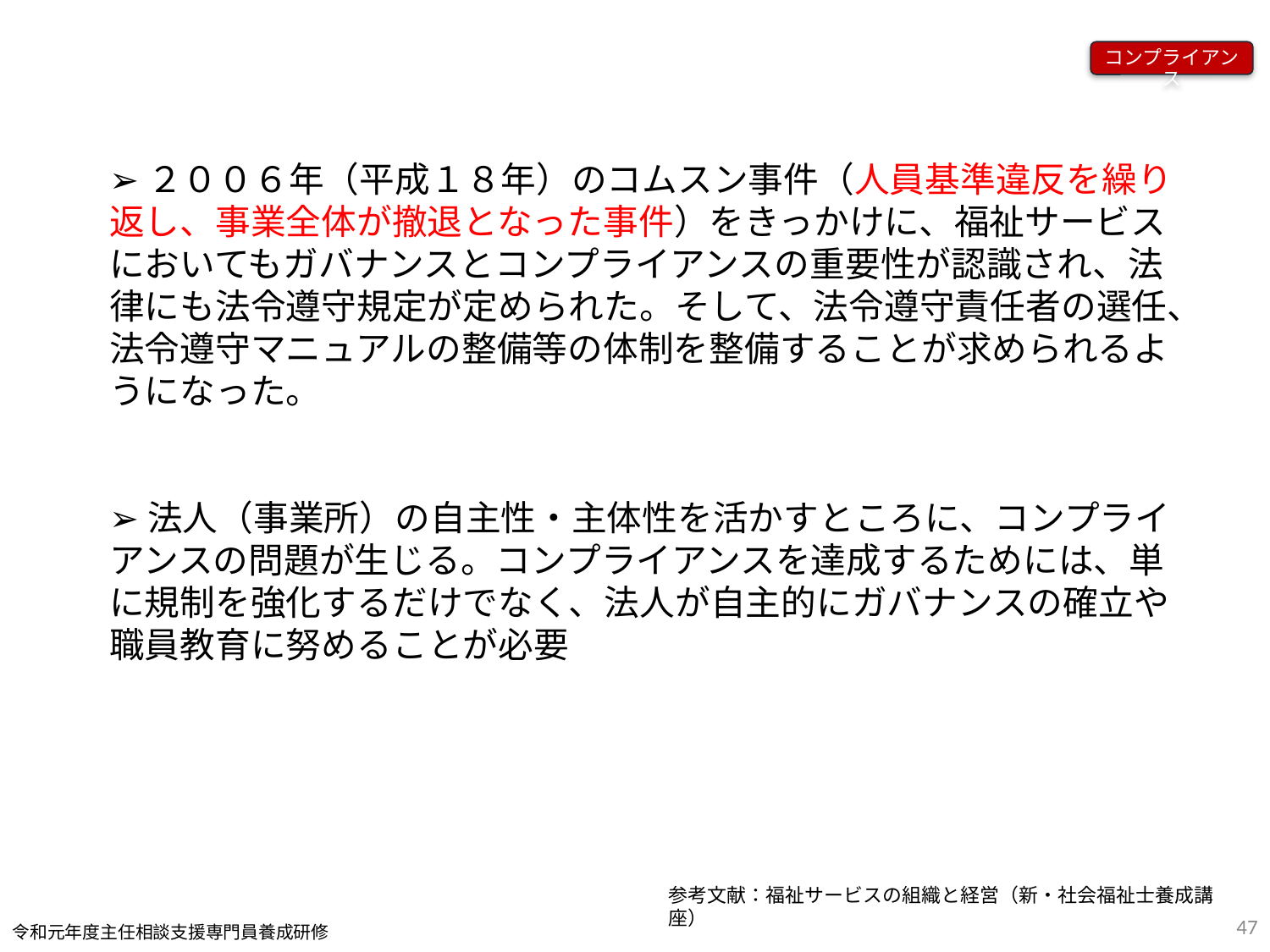

コンプライアンス
➢２００６年（平成１８年）のコムスン事件（人員基準違反を繰り返し、事業全体が撤退となった事件）をきっかけに、福祉サービスにおいてもガバナンスとコンプライアンスの重要性が認識され、法律にも法令遵守規定が定められた。そして、法令遵守責任者の選任、法令遵守マニュアルの整備等の体制を整備することが求められるようになった。

➢法人（事業所）の自主性・主体性を活かすところに、コンプライアンスの問題が生じる。コンプライアンスを達成するためには、単に規制を強化するだけでなく、法人が自主的にガバナンスの確立や職員教育に努めることが必要
参考文献：福祉サービスの組織と経営（新・社会福祉士養成講座）
47
令和元年度主任相談支援専門員養成研修